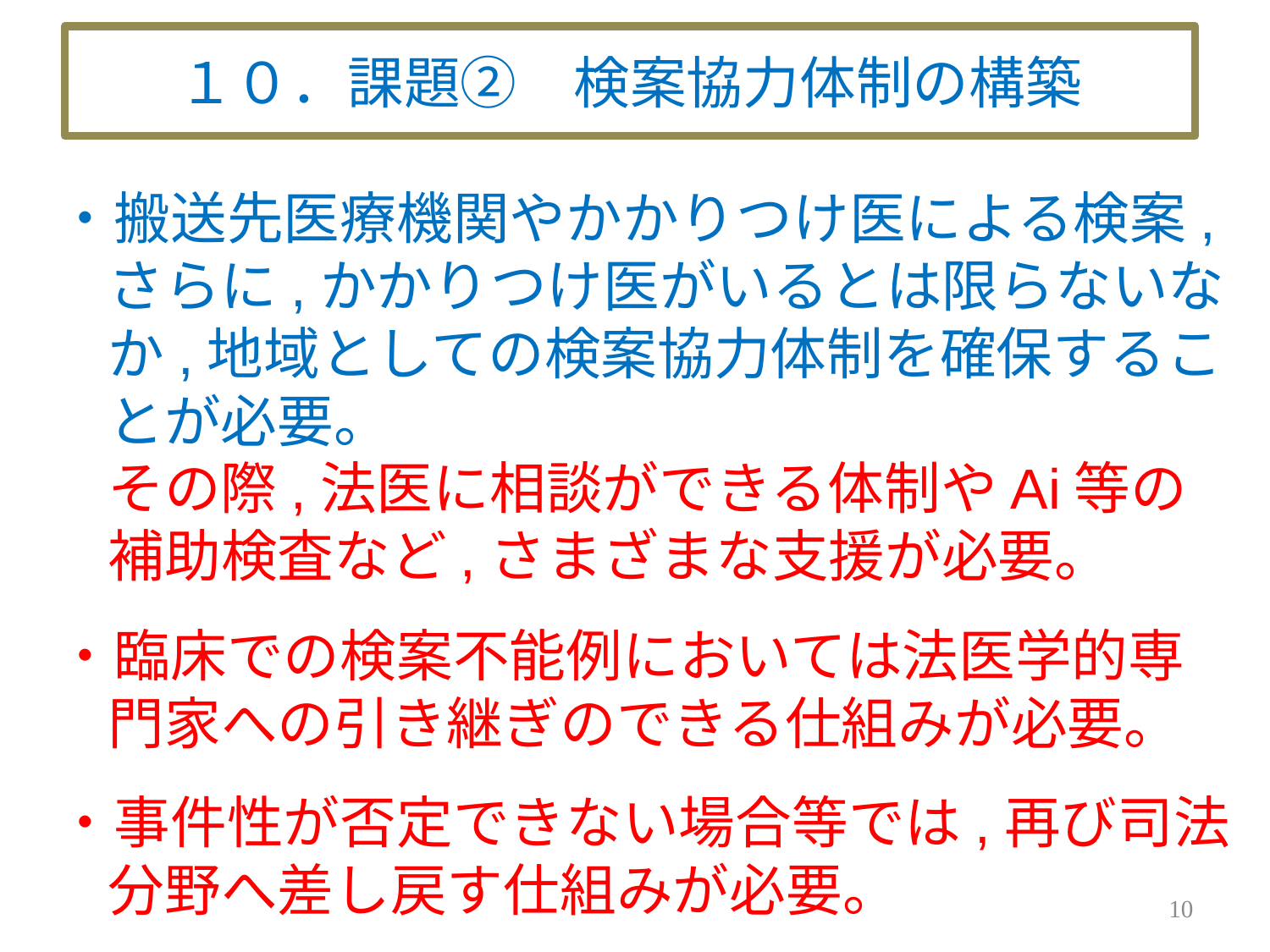

１０．課題②　検案協力体制の構築
・搬送先医療機関やかかりつけ医による検案,さらに,かかりつけ医がいるとは限らないなか,地域としての検案協力体制を確保することが必要。
その際,法医に相談ができる体制やAi等の補助検査など,さまざまな支援が必要。
・臨床での検案不能例においては法医学的専門家への引き継ぎのできる仕組みが必要。
・事件性が否定できない場合等では,再び司法分野へ差し戻す仕組みが必要。
10